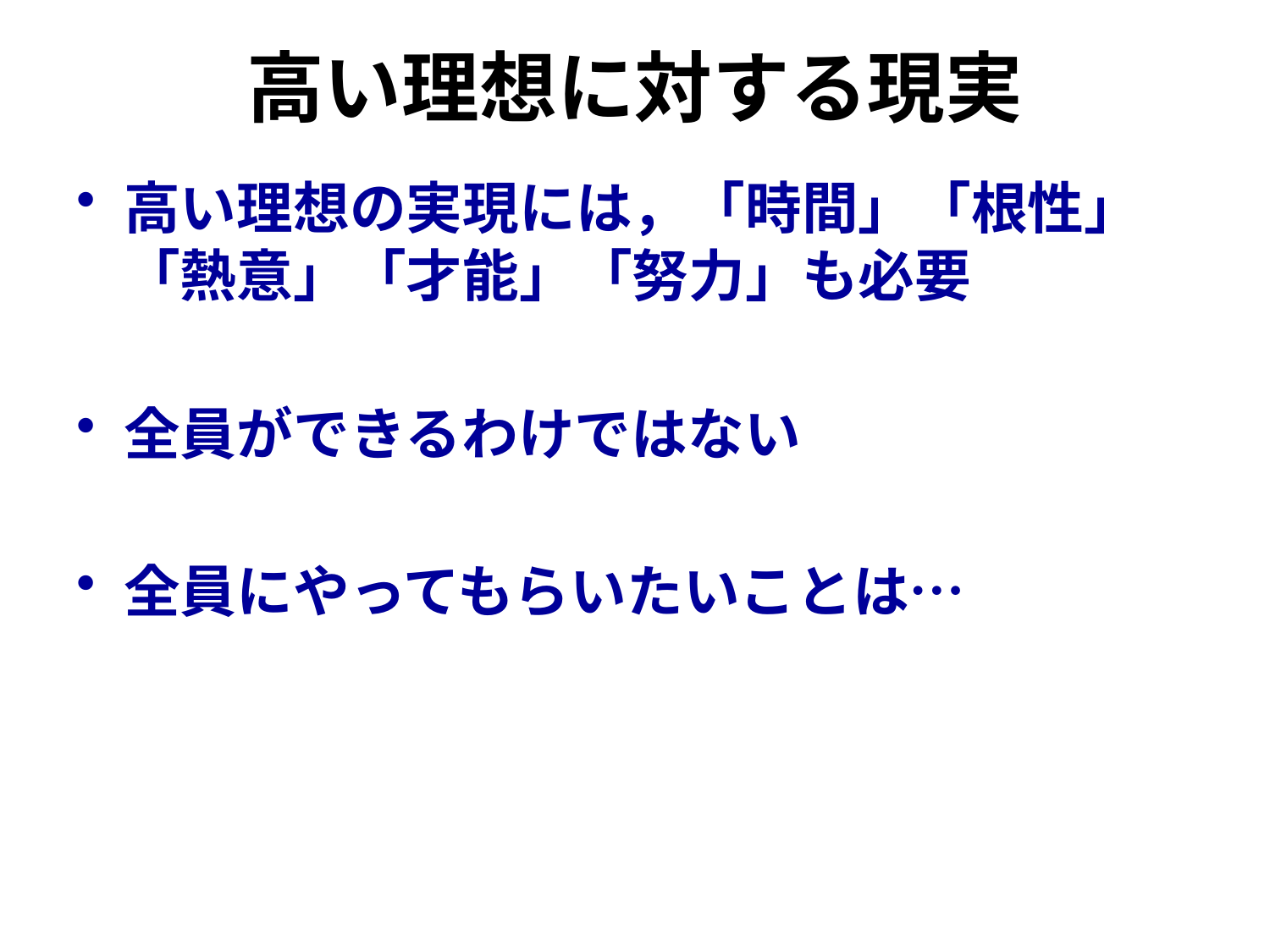

# 高い理想に対する現実
高い理想の実現には，「時間」「根性」「熱意」「才能」「努力」も必要

全員ができるわけではない

全員にやってもらいたいことは…